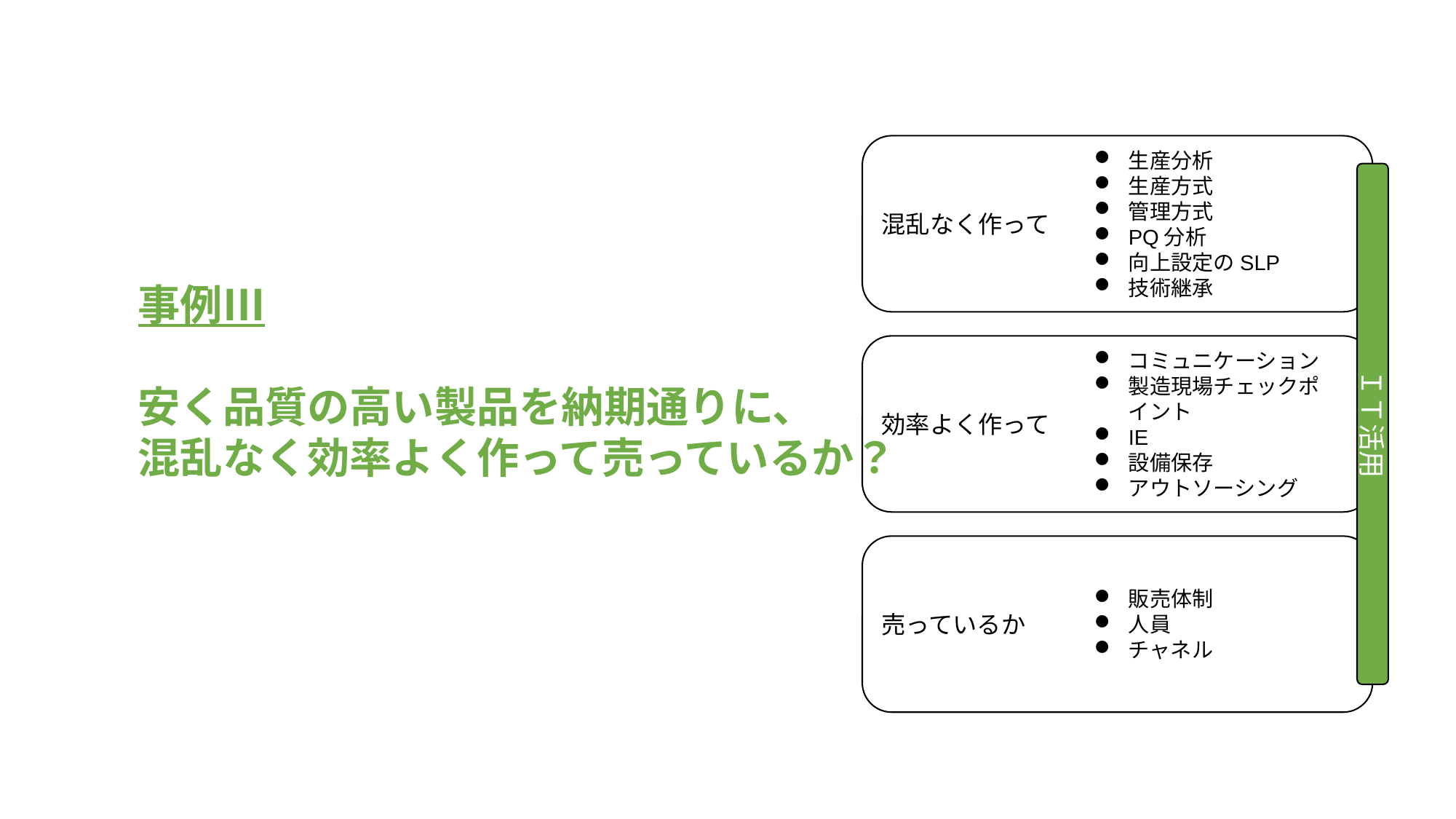

事例Ⅲ

　　　安く品質の高い製品を納期通りに、
　　　混乱なく効率よく作って売っているか？
混乱なく作って
生産分析
生産方式
管理方式
PQ分析
向上設定のSLP
技術継承
ＩＴ活用
効率よく作って
コミュニケーション
製造現場チェックポイント
IE
設備保存
アウトソーシング
売っているか
販売体制
人員
チャネル